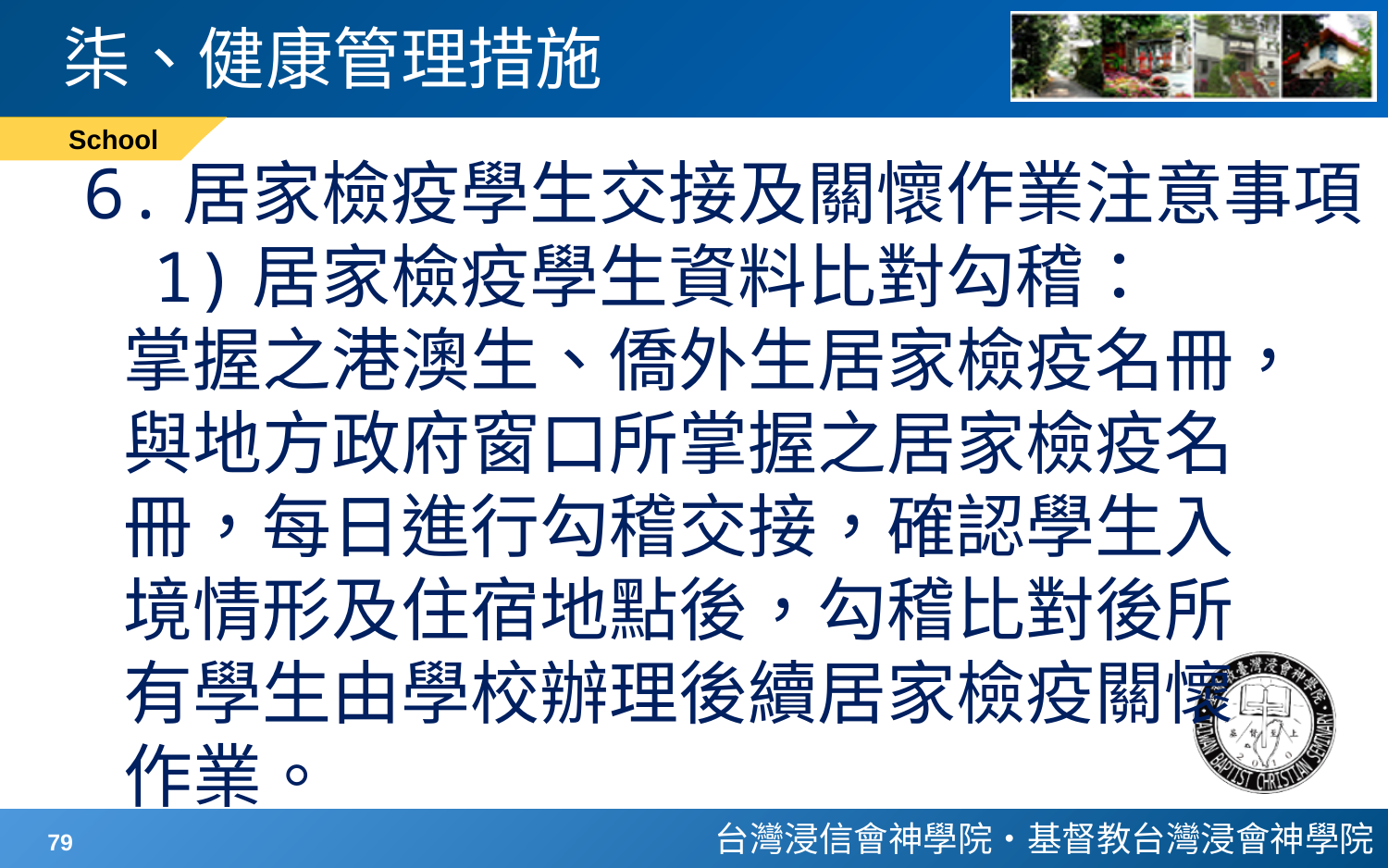

# 柒、健康管理措施
School
6.居家檢疫學生交接及關懷作業注意事項：
1)居家檢疫學生資料比對勾稽：
      掌握之港澳生、僑外生居家檢疫名冊，
      與地方政府窗口所掌握之居家檢疫名
      冊，每日進行勾稽交接，確認學生入
      境情形及住宿地點後，勾稽比對後所
      有學生由學校辦理後續居家檢疫關懷
      作業。